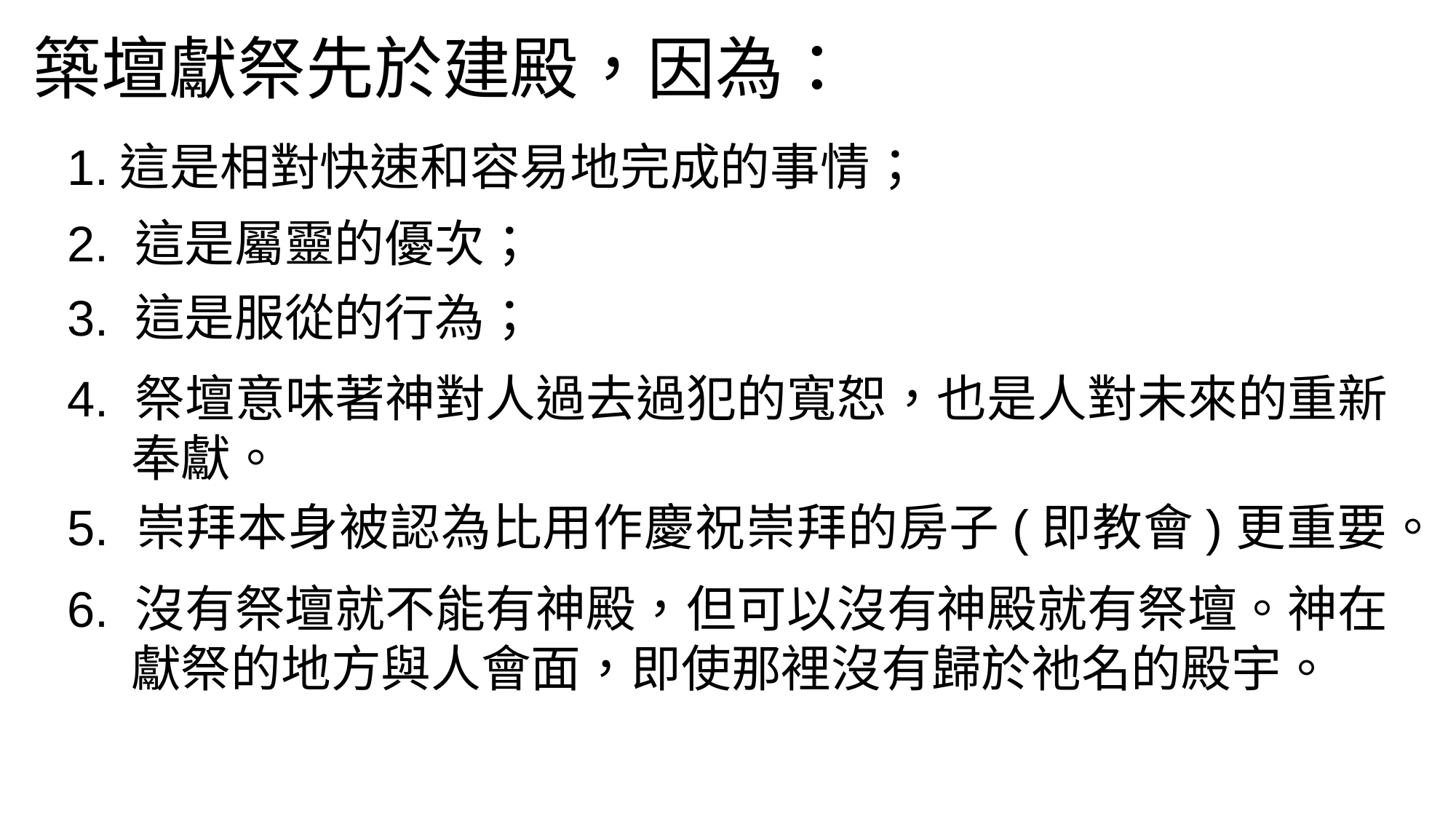

築壇獻祭先於建殿，因為：
這是相對快速和容易地完成的事情；

2. 這是屬靈的優次；
3. 這是服從的行為；
4. 祭壇意味著神對人過去過犯的寬恕，也是人對未來的重新奉獻。
5. 崇拜本身被認為比用作慶祝崇拜的房子(即教會)更重要。
6. 沒有祭壇就不能有神殿，但可以沒有神殿就有祭壇。神在獻祭的地方與人會面，即使那裡沒有歸於祂名的殿宇。